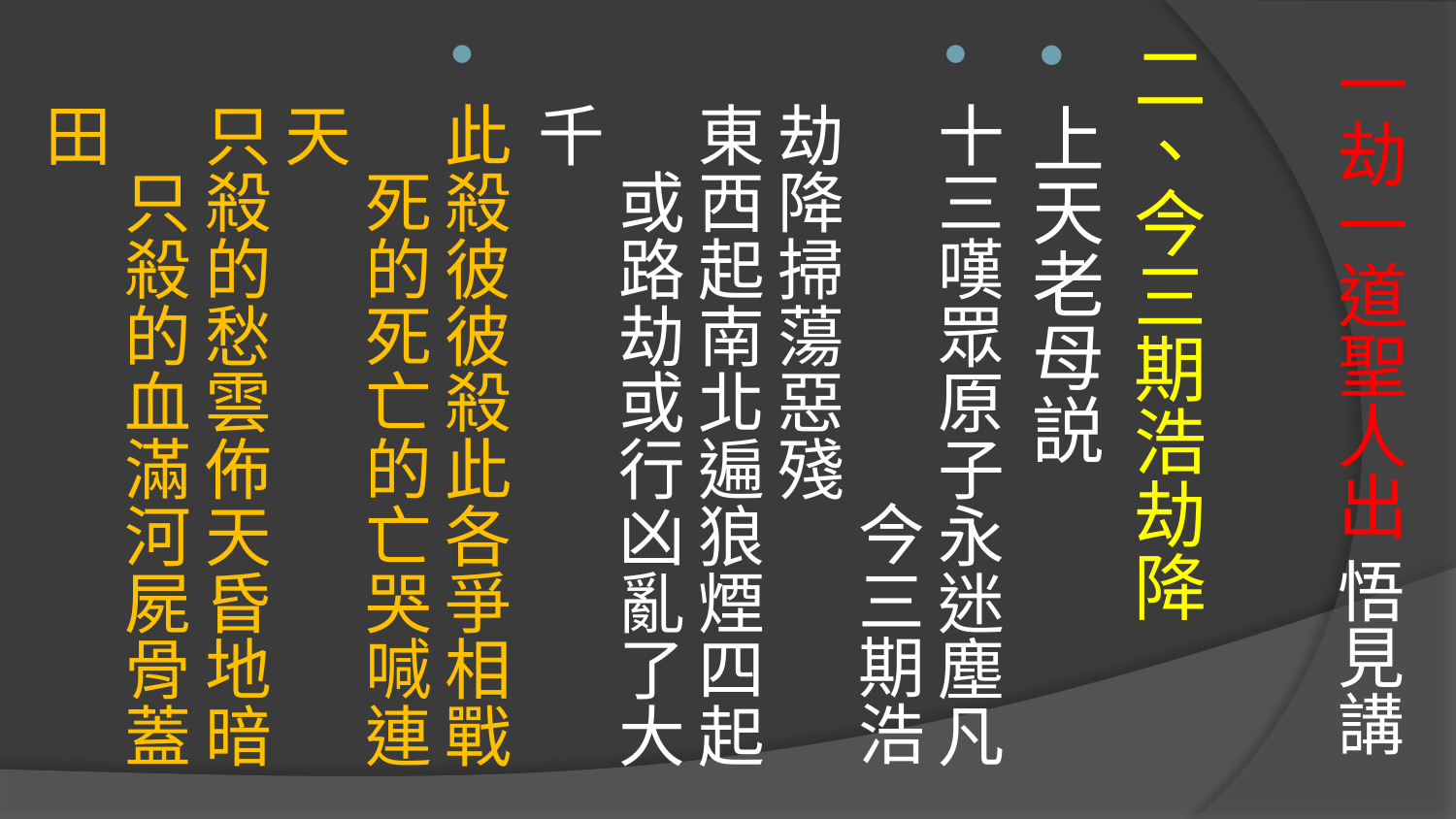

# 一劫一道聖人出 悟見講
二、今三期浩劫降
上天老母説
十三嘆眾原子永迷塵凡　                      今三期浩劫降掃蕩惡殘
東西起南北遍狼煙四起　或路劫或行凶亂了大千
此殺彼彼殺此各爭相戰　死的死亡的亡哭喊連天
只殺的愁雲佈天昏地暗　只殺的血滿河屍骨蓋田